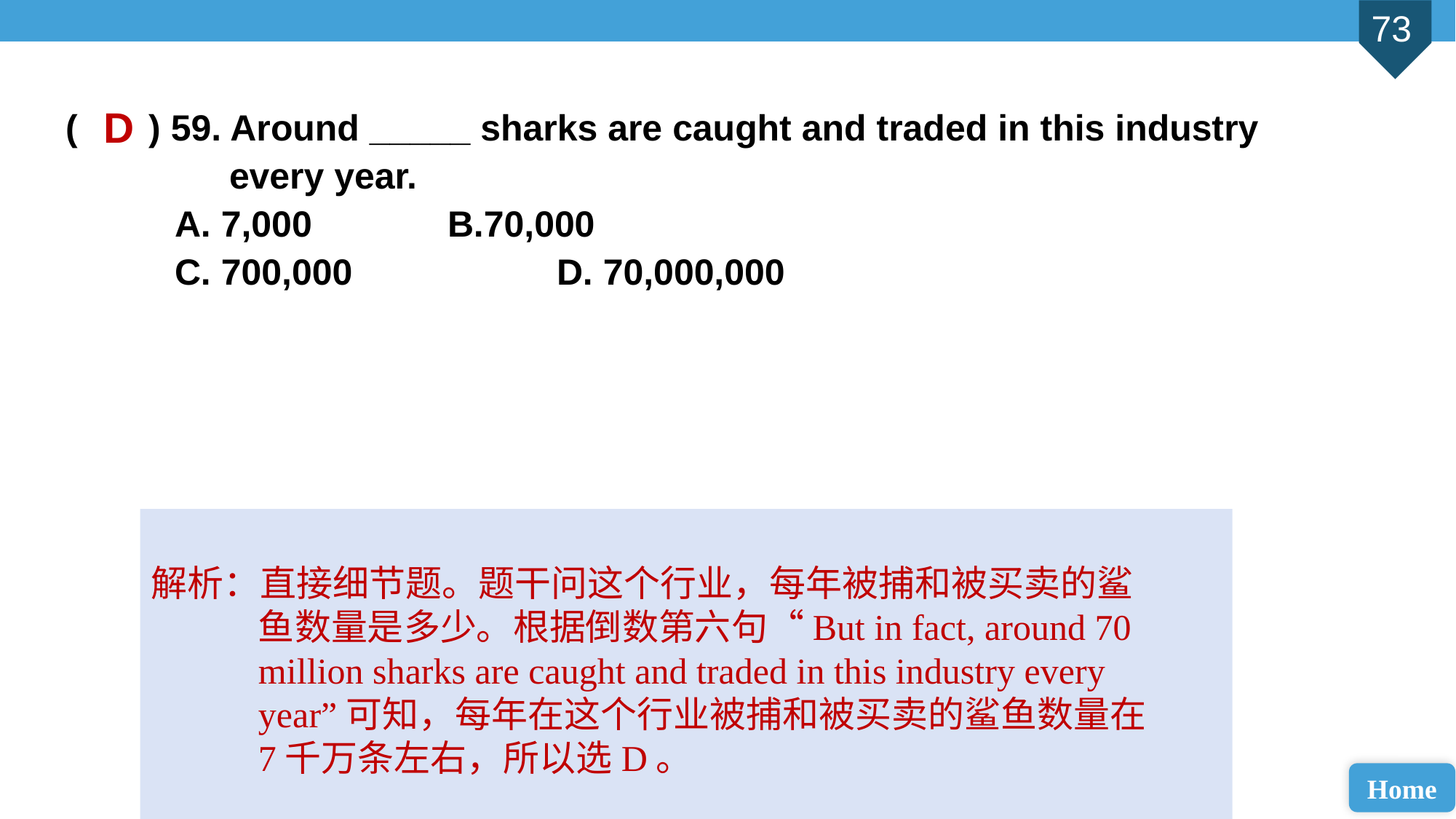

(       ) 59. Around _____ sharks are caught and traded in this industry
every year.
A. 7,000 		B.70,000
C. 700,000 		D. 70,000,000
D

解析：直接细节题。题干问这个行业，每年被捕和被买卖的鲨鱼数量是多少。根据倒数第六句“But in fact, around 70 million sharks are caught and traded in this industry every year”可知，每年在这个行业被捕和被买卖的鲨鱼数量在7千万条左右，所以选D。